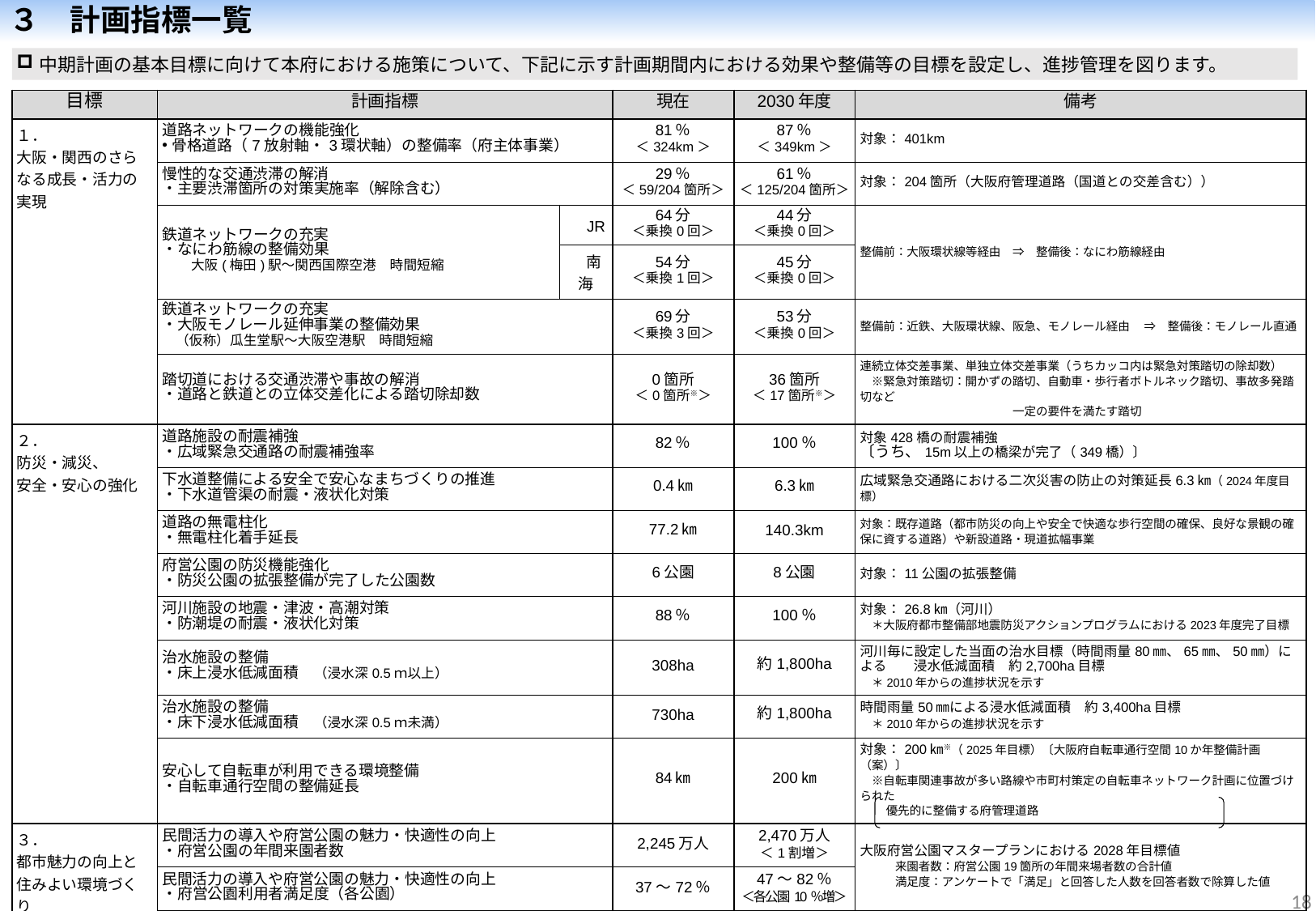

３　計画指標一覧
中期計画の基本目標に向けて本府における施策について、下記に示す計画期間内における効果や整備等の目標を設定し、進捗管理を図ります。
| 目標 | 計画指標 |  | 現在 | 2030年度 | 備考 |
| --- | --- | --- | --- | --- | --- |
| １． 大阪・関西のさらなる成長・活力の実現 | 道路ネットワークの機能強化 骨格道路（7放射軸・3環状軸）の整備率（府主体事業） |  | 81％ ＜324km＞ | 87％ ＜349km＞ | 対象：401km |
|  | 慢性的な交通渋滞の解消 ・主要渋滞箇所の対策実施率（解除含む） |  | 29％ ＜59/204箇所＞ | 61％ ＜125/204箇所＞ | 対象：204箇所（大阪府管理道路（国道との交差含む）） |
|  | 鉄道ネットワークの充実 ・なにわ筋線の整備効果 　　大阪(梅田)駅～関西国際空港　時間短縮 | JR | 64分 ＜乗換0回＞ | 44分 ＜乗換0回＞ | 整備前：大阪環状線等経由　⇒　整備後：なにわ筋線経由 |
|  |  | 南海 | 54分 ＜乗換1回＞ | 45分 ＜乗換0回＞ |  |
|  | 鉄道ネットワークの充実 ・大阪モノレール延伸事業の整備効果 　（仮称）瓜生堂駅～大阪空港駅　時間短縮 |  | 69分 ＜乗換3回＞ | 53分 ＜乗換0回＞ | 整備前：近鉄、大阪環状線、阪急、モノレール経由　 ⇒　整備後：モノレール直通 |
|  | 踏切道における交通渋滞や事故の解消 ・道路と鉄道との立体交差化による踏切除却数 |  | 0箇所 ＜0箇所※＞ | 36箇所 ＜17箇所※＞ | 連続立体交差事業、単独立体交差事業（うちカッコ内は緊急対策踏切の除却数） 　※緊急対策踏切：開かずの踏切、自動車・歩行者ボトルネック踏切、事故多発踏切など 　　　　　　　　　　　　　一定の要件を満たす踏切 |
| ２． 防災・減災、 安全・安心の強化 | 道路施設の耐震補強 ・広域緊急交通路の耐震補強率 |  | 82％ | 100％ | 対象428橋の耐震補強 〔うち、15m以上の橋梁が完了（349橋）〕 |
|  | 下水道整備による安全で安心なまちづくりの推進 ・下水道管渠の耐震・液状化対策 |  | 0.4㎞ | 6.3㎞ | 広域緊急交通路における二次災害の防止の対策延長6.3㎞（2024年度目標） |
|  | 道路の無電柱化 ・無電柱化着手延長 |  | 77.2㎞ | 140.3km | 対象：既存道路（都市防災の向上や安全で快適な歩行空間の確保、良好な景観の確保に資する道路）や新設道路・現道拡幅事業 |
|  | 府営公園の防災機能強化 ・防災公園の拡張整備が完了した公園数 |  | 6公園 | 8公園 | 対象：11公園の拡張整備 |
|  | 河川施設の地震・津波・高潮対策 ・防潮堤の耐震・液状化対策 |  | 88％ | 100％ | 対象：26.8㎞（河川） 　＊大阪府都市整備部地震防災アクションプログラムにおける2023年度完了目標 |
|  | 治水施設の整備 ・床上浸水低減面積　（浸水深0.5ｍ以上） |  | 308ha | 約1,800ha | 河川毎に設定した当面の治水目標（時間雨量80㎜、65㎜、50㎜）による　　浸水低減面積　約2,700ha目標 　＊2010年からの進捗状況を示す |
|  | 治水施設の整備 ・床下浸水低減面積　（浸水深0.5ｍ未満） |  | 730ha | 約1,800ha | 時間雨量50㎜による浸水低減面積　約3,400ha目標 　＊2010年からの進捗状況を示す |
|  | 安心して自転車が利用できる環境整備 ・自転車通行空間の整備延長 |  | 84㎞ | 200㎞ | 対象：200㎞※（2025年目標）〔大阪府自転車通行空間10か年整備計画（案）〕 　※自転車関連事故が多い路線や市町村策定の自転車ネットワーク計画に位置づけられた　 　　 優先的に整備する府管理道路 |
| ３． 都市魅力の向上と 住みよい環境づくり | 民間活力の導入や府営公園の魅力・快適性の向上 ・府営公園の年間来園者数 |  | 2,245万人 | 2,470万人 ＜1割増＞ | 大阪府営公園マスタープランにおける2028年目標値　 　　　来園者数：府営公園19箇所の年間来場者数の合計値 　　　満足度：アンケートで「満足」と回答した人数を回答者数で除算した値 |
|  | 民間活力の導入や府営公園の魅力・快適性の向上 ・府営公園利用者満足度（各公園） |  | 37～72％ | 47～82％ ＜各公園10％増＞ |  |
|  | グリーンインフラの取組の推進によるみどりの風を感じる大阪の実現 ・みどりがあると感じる割合 |  | 約6割 | 約8割 | みどりの大阪推進計画における指標（2025年目標） |

18